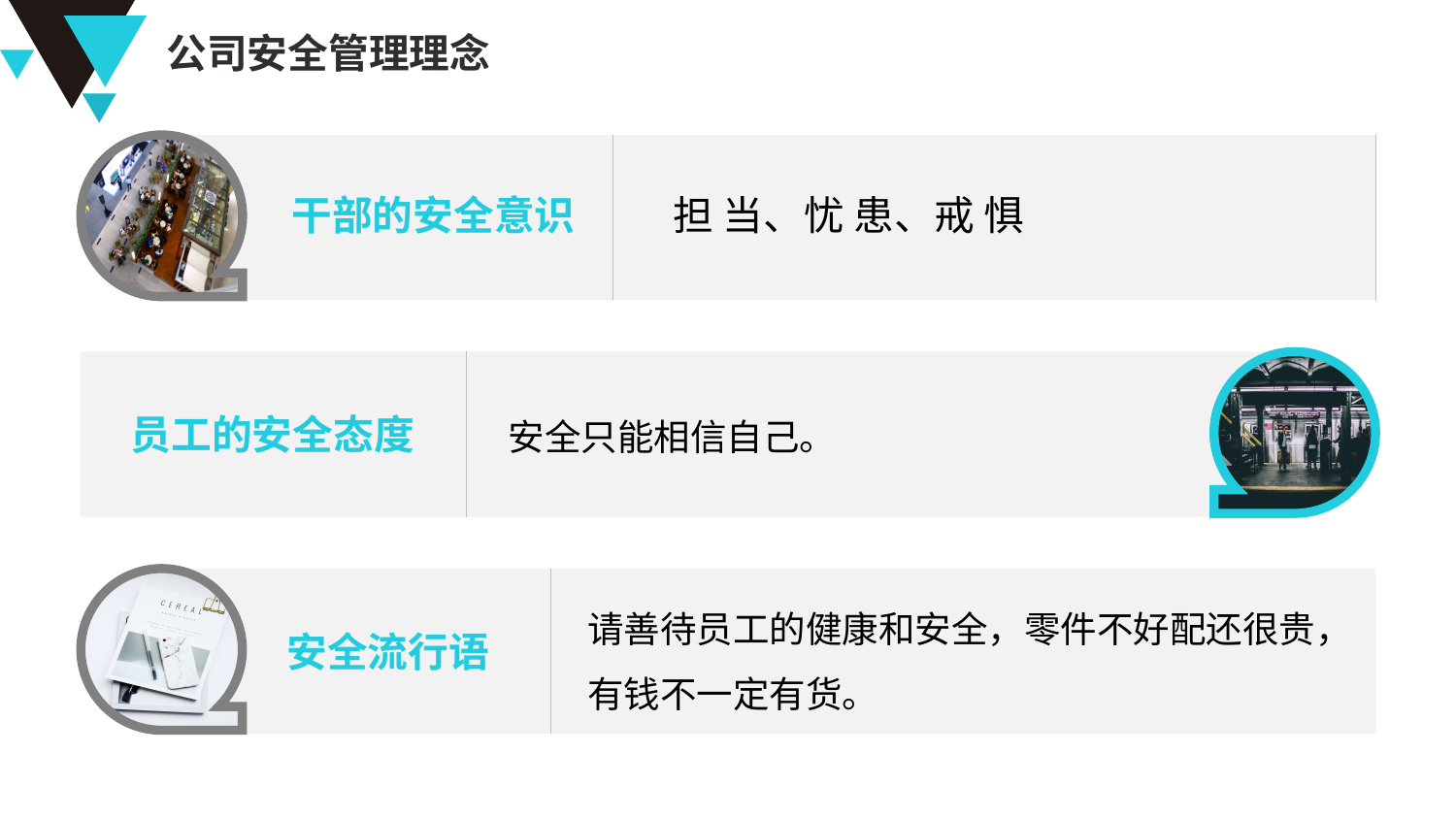

公司安全管理理念

干部的安全意识
担 当、忧 患、戒 惧
安全只能相信自己。
员工的安全态度
请善待员工的健康和安全，零件不好配还很贵，有钱不一定有货。
安全流行语